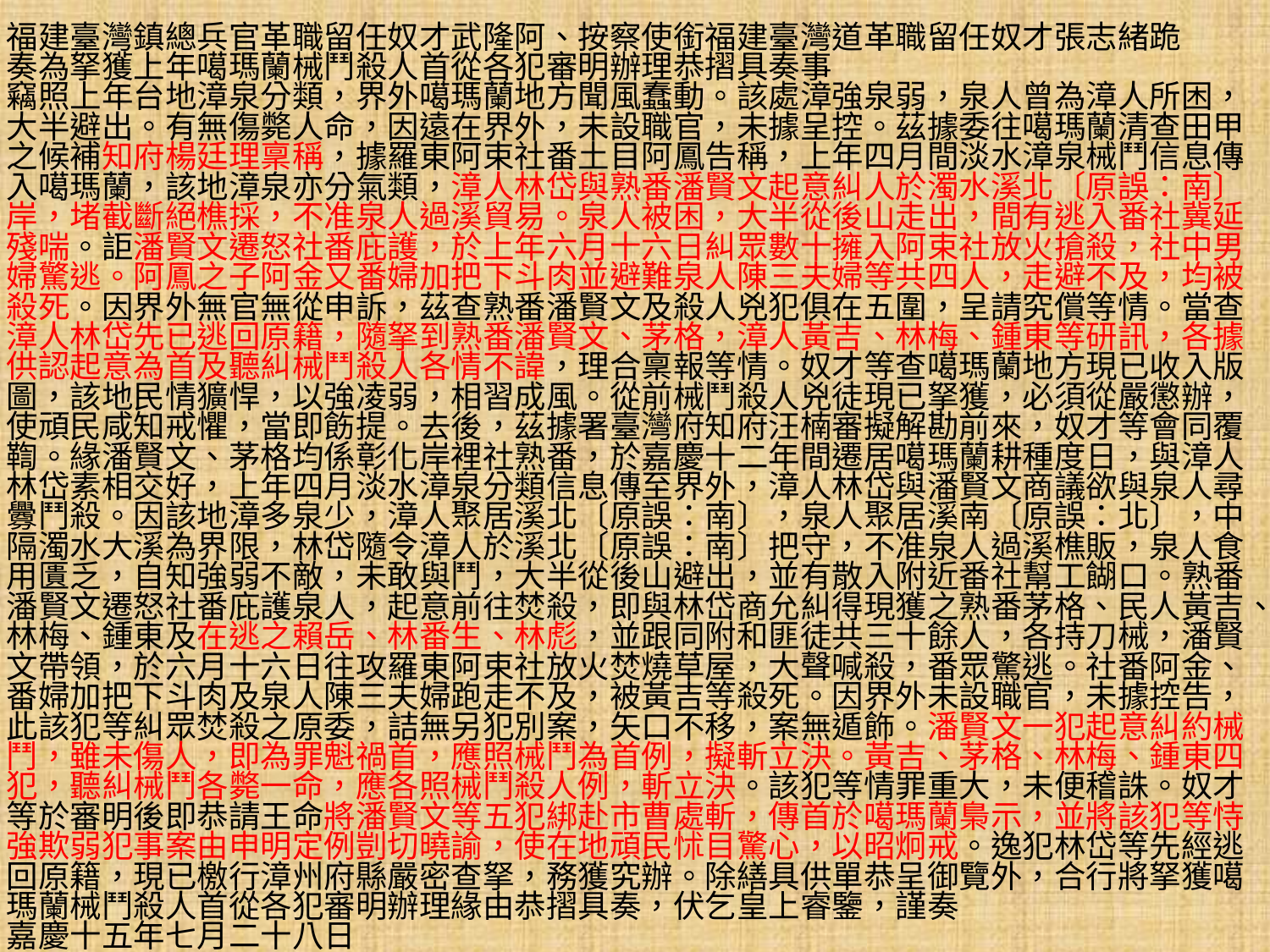

福建臺灣鎮總兵官革職留任奴才武隆阿、按察使銜福建臺灣道革職留任奴才張志緒跪
奏為拏獲上年噶瑪蘭械鬥殺人首從各犯審明辦理恭摺具奏事
竊照上年台地漳泉分類，界外噶瑪蘭地方聞風蠢動。該處漳強泉弱，泉人曾為漳人所困，大半避出。有無傷斃人命，因遠在界外，未設職官，未據呈控。茲據委往噶瑪蘭清查田甲之候補知府楊廷理稟稱，據羅東阿束社番土目阿鳳告稱，上年四月間淡水漳泉械鬥信息傳入噶瑪蘭，該地漳泉亦分氣類，漳人林岱與熟番潘賢文起意糾人於濁水溪北〔原誤：南〕岸，堵截斷絕樵採，不准泉人過溪貿易。泉人被困，大半從後山走出，間有逃入番社冀延殘喘。詎潘賢文遷怒社番庇護，於上年六月十六日糾眾數十擁入阿束社放火搶殺，社中男婦驚逃。阿鳳之子阿金又番婦加把下斗肉並避難泉人陳三夫婦等共四人，走避不及，均被殺死。因界外無官無從申訴，茲查熟番潘賢文及殺人兇犯俱在五圍，呈請究償等情。當查漳人林岱先已逃回原籍，隨拏到熟番潘賢文、茅格，漳人黃吉、林梅、鍾東等研訊，各據供認起意為首及聽糾械鬥殺人各情不諱，理合稟報等情。奴才等查噶瑪蘭地方現已收入版圖，該地民情獷悍，以強凌弱，相習成風。從前械鬥殺人兇徒現已拏獲，必須從嚴懲辦，使頑民咸知戒懼，當即飭提。去後，茲據署臺灣府知府汪楠審擬解勘前來，奴才等會同覆鞫。緣潘賢文、茅格均係彰化岸裡社熟番，於嘉慶十二年間遷居噶瑪蘭耕種度日，與漳人林岱素相交好，上年四月淡水漳泉分類信息傳至界外，漳人林岱與潘賢文商議欲與泉人尋釁鬥殺。因該地漳多泉少，漳人聚居溪北〔原誤：南〕，泉人聚居溪南〔原誤：北〕，中隔濁水大溪為界限，林岱隨令漳人於溪北〔原誤：南〕把守，不准泉人過溪樵販，泉人食用匱乏，自知強弱不敵，未敢與鬥，大半從後山避出，並有散入附近番社幫工餬口。熟番潘賢文遷怒社番庇護泉人，起意前往焚殺，即與林岱商允糾得現獲之熟番茅格、民人黃吉、林梅、鍾東及在逃之賴岳、林番生、林彪，並跟同附和匪徒共三十餘人，各持刀械，潘賢文帶領，於六月十六日往攻羅東阿束社放火焚燒草屋，大聲喊殺，番眾驚逃。社番阿金、番婦加把下斗肉及泉人陳三夫婦跑走不及，被黃吉等殺死。因界外未設職官，未據控告，此該犯等糾眾焚殺之原委，詰無另犯別案，矢口不移，案無遁飾。潘賢文一犯起意糾約械鬥，雖未傷人，即為罪魁禍首，應照械鬥為首例，擬斬立決。黃吉、茅格、林梅、鍾東四犯，聽糾械鬥各斃一命，應各照械鬥殺人例，斬立決。該犯等情罪重大，未便稽誅。奴才等於審明後即恭請王命將潘賢文等五犯綁赴市曹處斬，傳首於噶瑪蘭梟示，並將該犯等恃強欺弱犯事案由申明定例剴切曉諭，使在地頑民怵目驚心，以昭炯戒。逸犯林岱等先經逃回原籍，現已檄行漳州府縣嚴密查拏，務獲究辦。除繕具供單恭呈御覽外，合行將拏獲噶瑪蘭械鬥殺人首從各犯審明辦理緣由恭摺具奏，伏乞皇上睿鑒，謹奏
嘉慶十五年七月二十八日